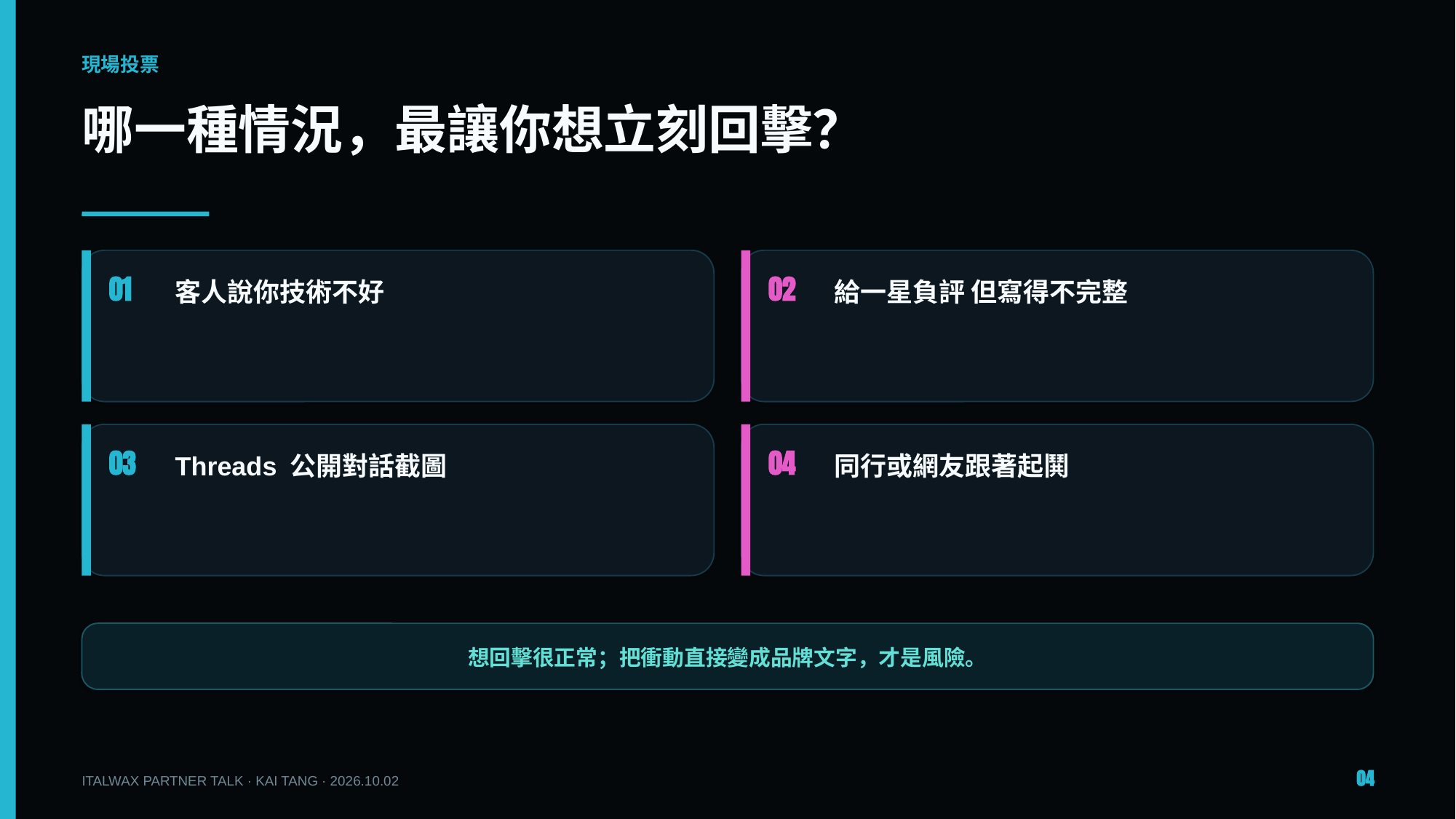

現場投票
哪一種情況，最讓你想立刻回擊？

01
客人說你技術不好
02
給一星負評 但寫得不完整

03
Threads 公開對話截圖
04
同行或網友跟著起鬨

想回擊很正常；把衝動直接變成品牌文字，才是風險。
04
ITALWAX PARTNER TALK · KAI TANG · 2026.10.02